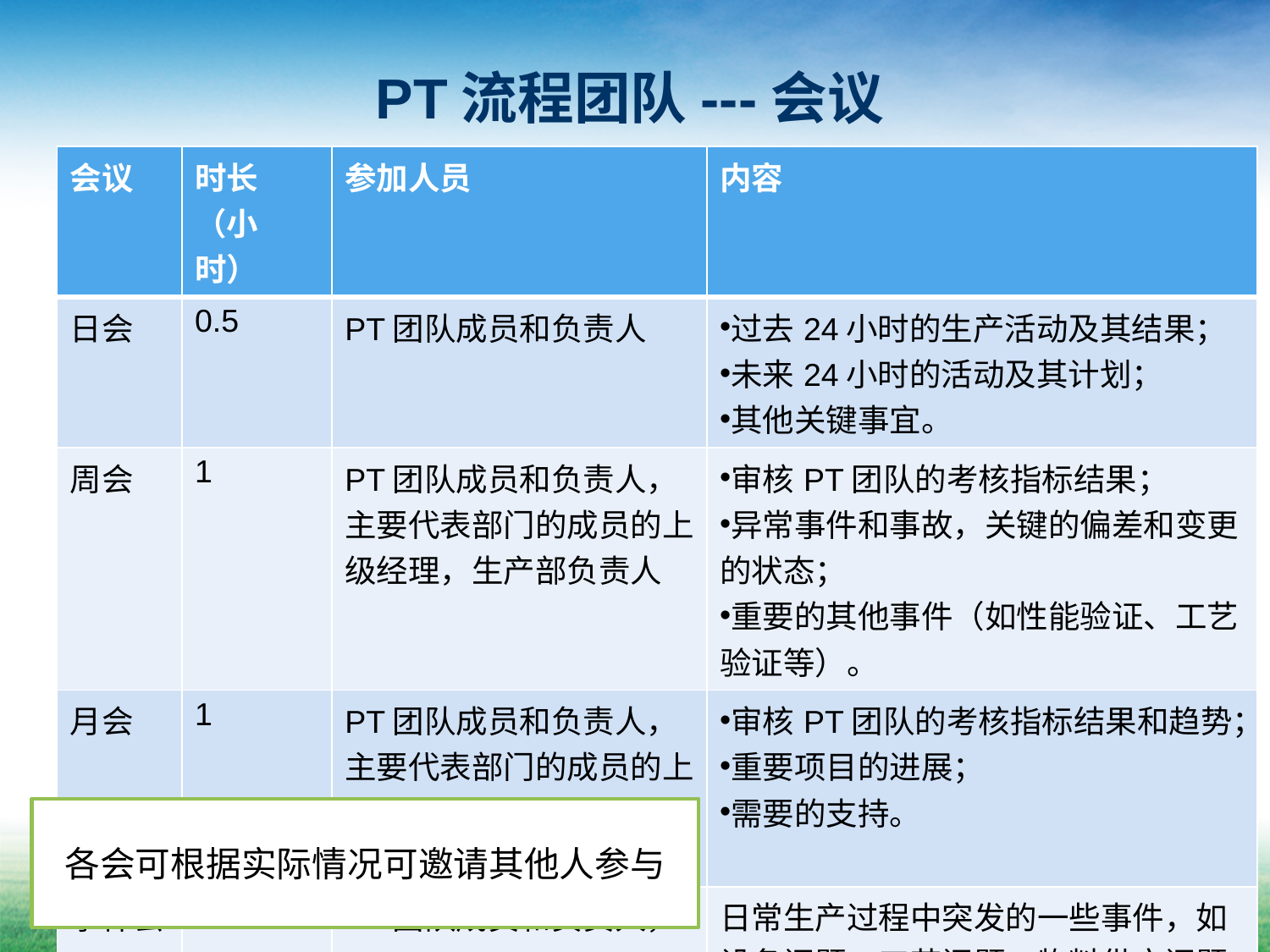

# PT流程团队---会议
| 会议 | 时长 （小时） | 参加人员 | 内容 |
| --- | --- | --- | --- |
| 日会 | 0.5 | PT团队成员和负责人 | 过去24小时的生产活动及其结果； 未来24小时的活动及其计划； 其他关键事宜。 |
| 周会 | 1 | PT团队成员和负责人，主要代表部门的成员的上级经理，生产部负责人 | 审核PT团队的考核指标结果； 异常事件和事故，关键的偏差和变更的状态； 重要的其他事件（如性能验证、工艺验证等）。 |
| 月会 | 1 | PT团队成员和负责人，主要代表部门的成员的上级经理和部门负责人，生产部负责人 | 审核PT团队的考核指标结果和趋势； 重要项目的进展； 需要的支持。 |
| 事件会 | NA | PT团队成员和负责人， | 日常生产过程中突发的一些事件，如设备问题、工艺问题、物料供应问题等等。讨论如何处置该事件，包括原因分析、恢复生产、偏差定级、偏差调查负责人等等。 |
各会可根据实际情况可邀请其他人参与
14